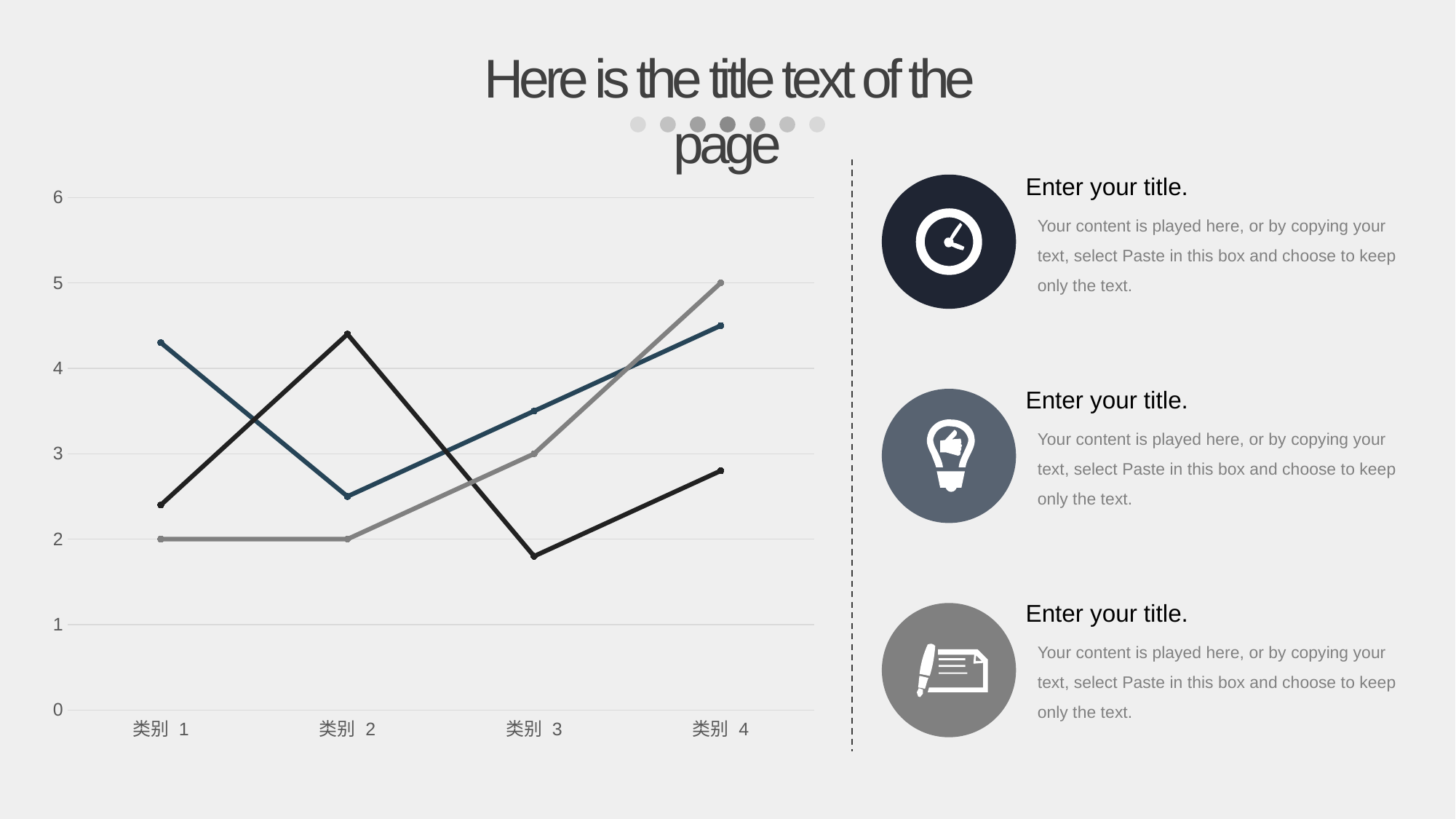

Here is the title text of the page
Enter your title.

### Chart

| Category | 系列 1 | 系列 2 | 系列 3 |
|---|---|---|---|
| 类别 1 | 4.3 | 2.4 | 2.0 |
| 类别 2 | 2.5 | 4.4 | 2.0 |
| 类别 3 | 3.5 | 1.8 | 3.0 |
| 类别 4 | 4.5 | 2.8 | 5.0 |
Your content is played here, or by copying your text, select Paste in this box and choose to keep only the text.
Enter your title.

Your content is played here, or by copying your text, select Paste in this box and choose to keep only the text.
Enter your title.

Your content is played here, or by copying your text, select Paste in this box and choose to keep only the text.